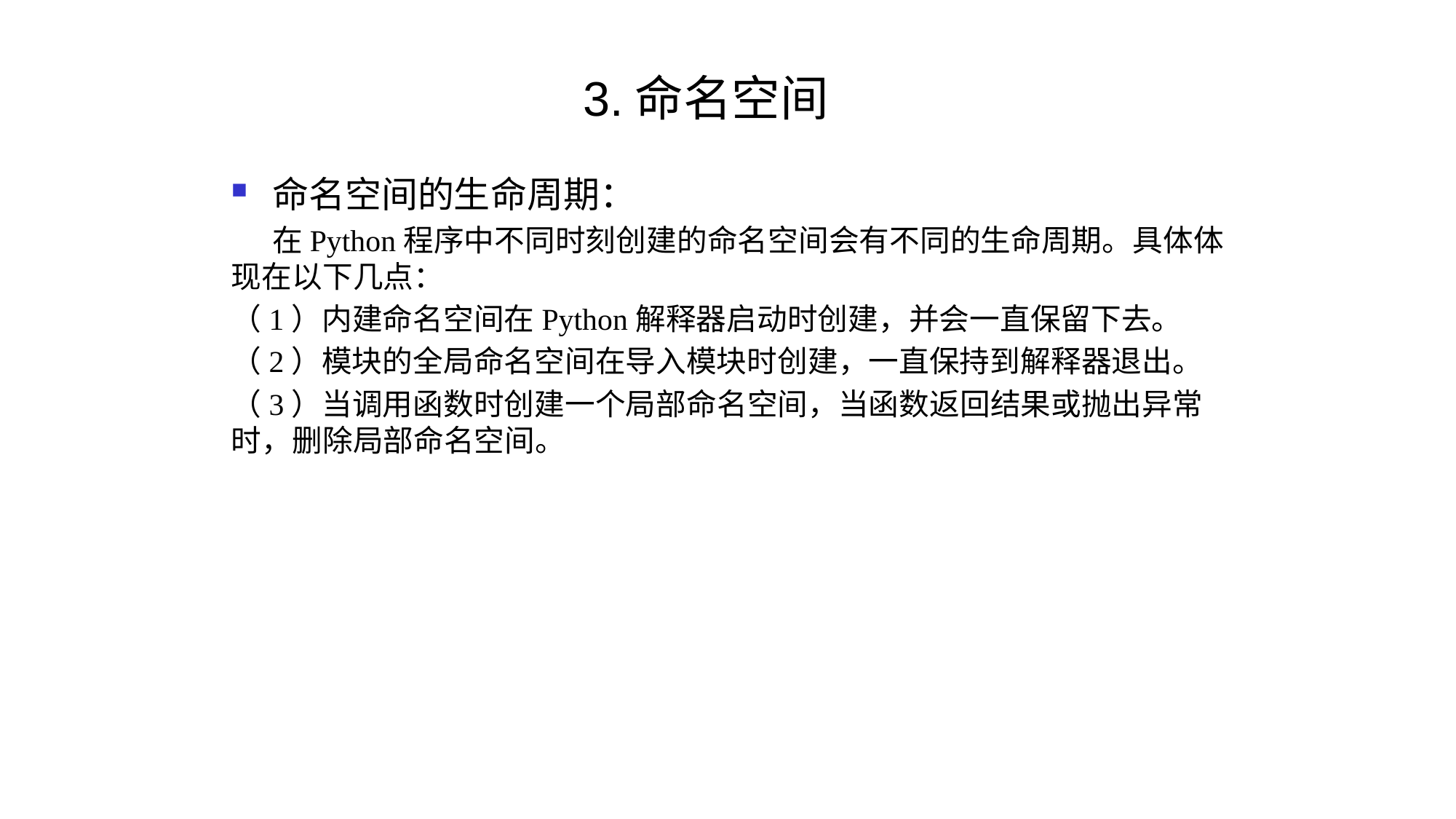

# 3.命名空间
命名空间的生命周期：
     在Python程序中不同时刻创建的命名空间会有不同的生命周期。具体体现在以下几点：
（1）内建命名空间在Python解释器启动时创建，并会一直保留下去。
（2）模块的全局命名空间在导入模块时创建，一直保持到解释器退出。
（3）当调用函数时创建一个局部命名空间，当函数返回结果或抛出异常时，删除局部命名空间。